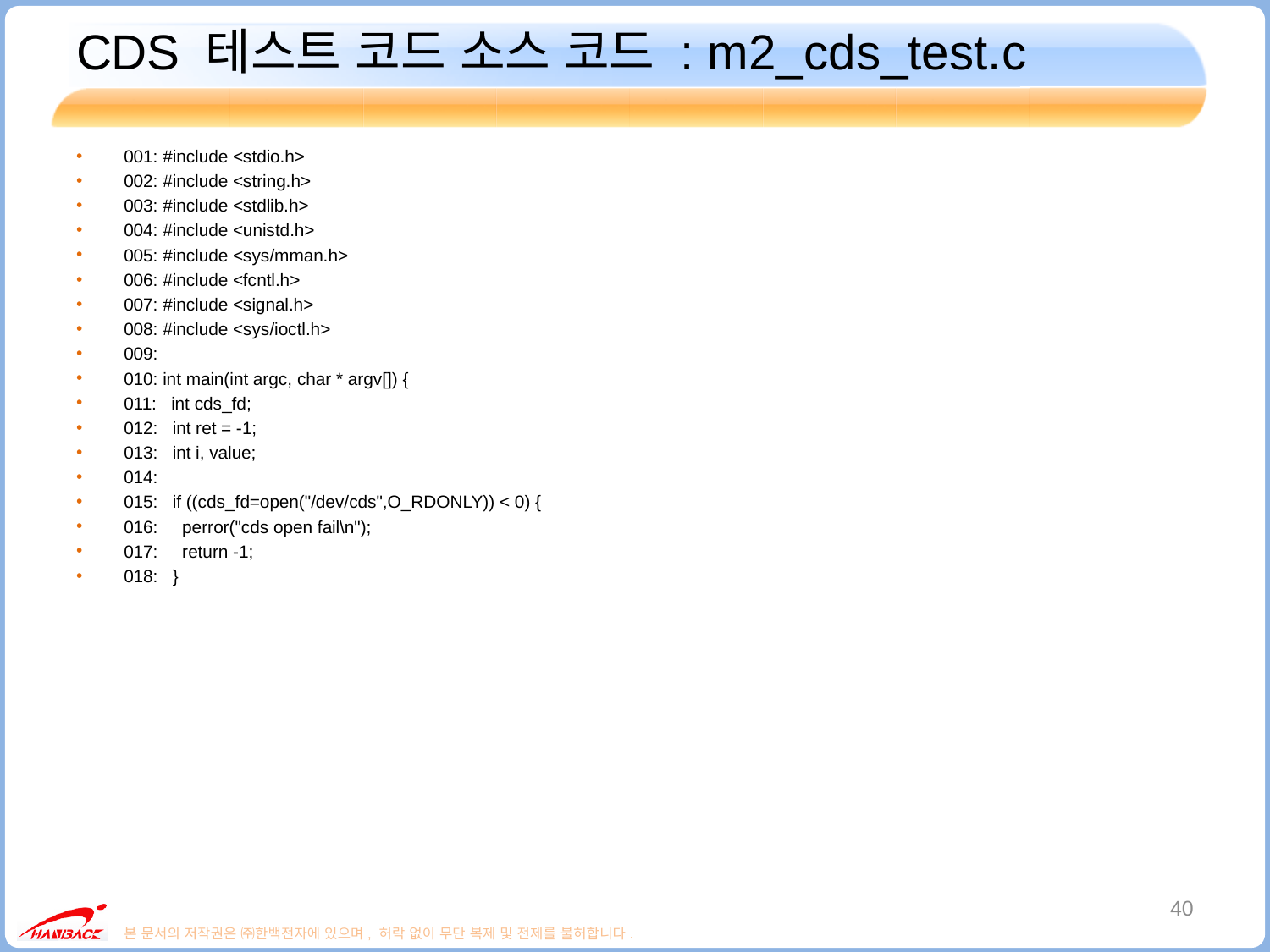

# CDS 테스트 코드 소스 코드 : m2_cds_test.c
001: #include <stdio.h>
002: #include <string.h>
003: #include <stdlib.h>
004: #include <unistd.h>
005: #include <sys/mman.h>
006: #include <fcntl.h>
007: #include <signal.h>
008: #include <sys/ioctl.h>
009:
010: int main(int argc, char * argv[]) {
011:   int cds_fd;
012:   int ret = -1;
013:   int i, value;
014:
015:   if ((cds_fd=open("/dev/cds",O_RDONLY)) < 0) {
016:     perror("cds open fail\n");
017:     return -1;
018:   }
40